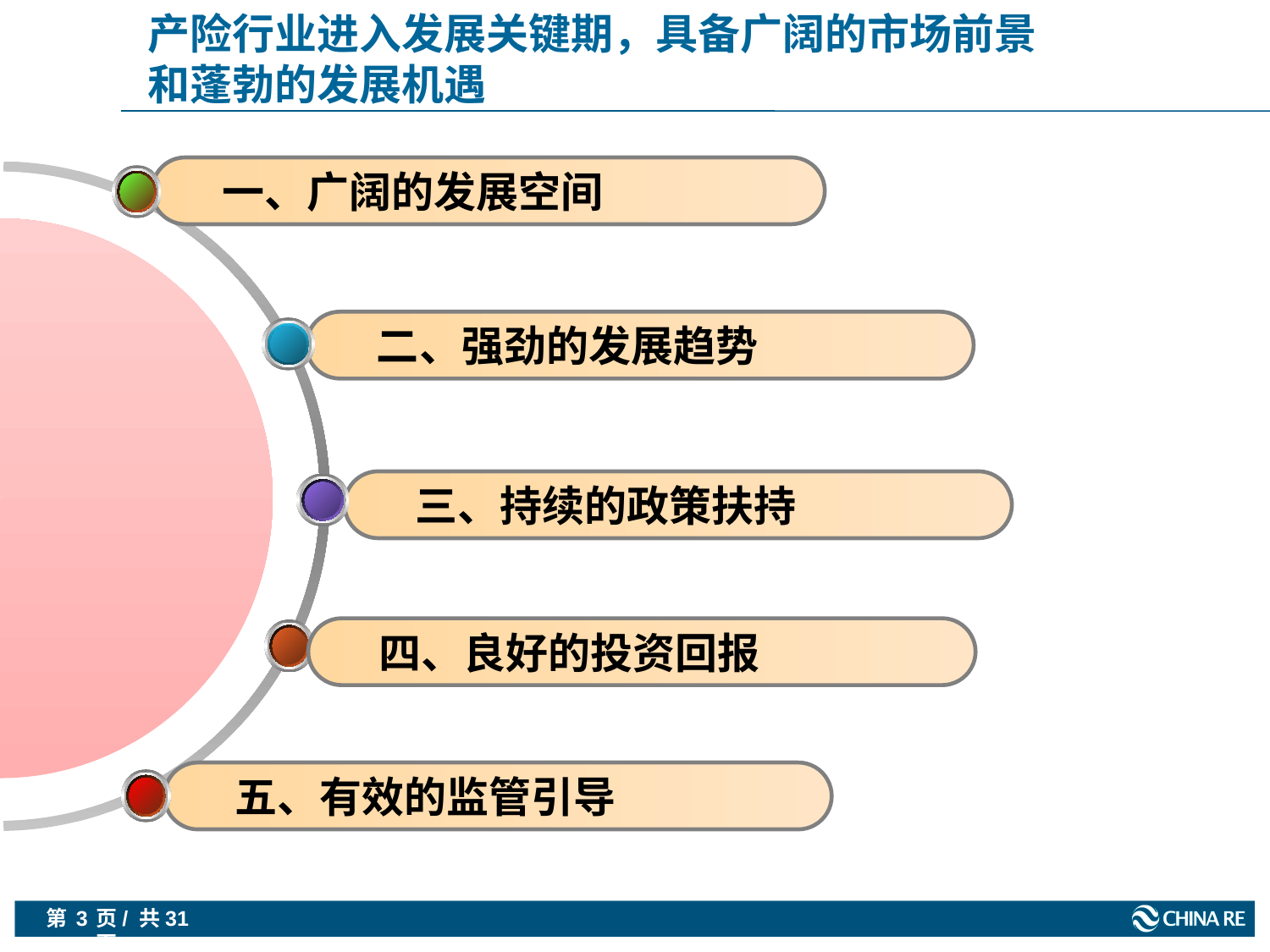

# 产险行业进入发展关键期，具备广阔的市场前景和蓬勃的发展机遇
    一、广阔的发展空间

    二、强劲的发展趋势

    三、持续的政策扶持

    四、良好的投资回报

    五、有效的监管引导

3